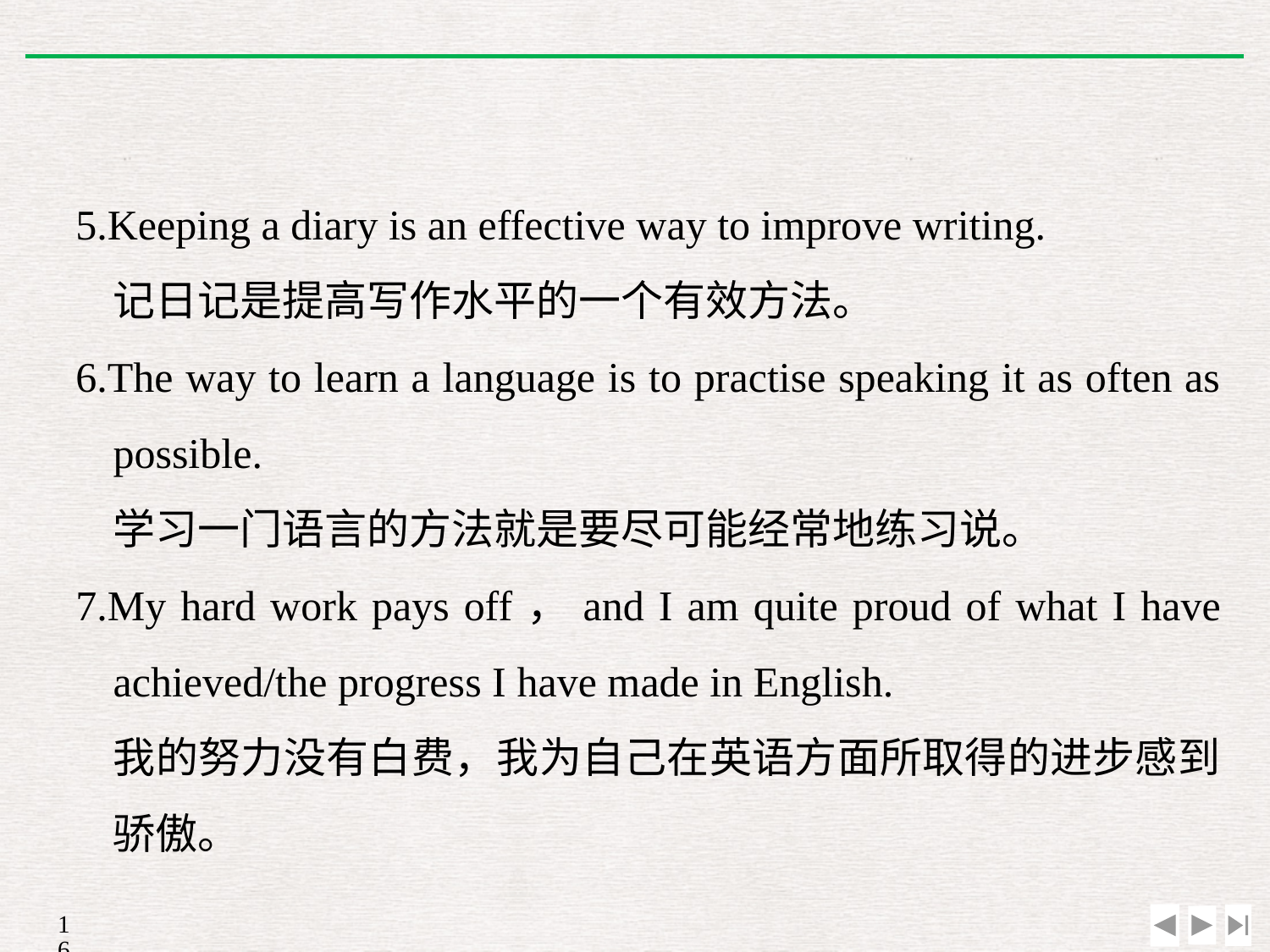

5.Keeping a diary is an effective way to improve writing.
	记日记是提高写作水平的一个有效方法。
6.The way to learn a language is to practise speaking it as often as possible.
	学习一门语言的方法就是要尽可能经常地练习说。
7.My hard work pays off，and I am quite proud of what I have achieved/the progress I have made in English.
	我的努力没有白费，我为自己在英语方面所取得的进步感到骄傲。